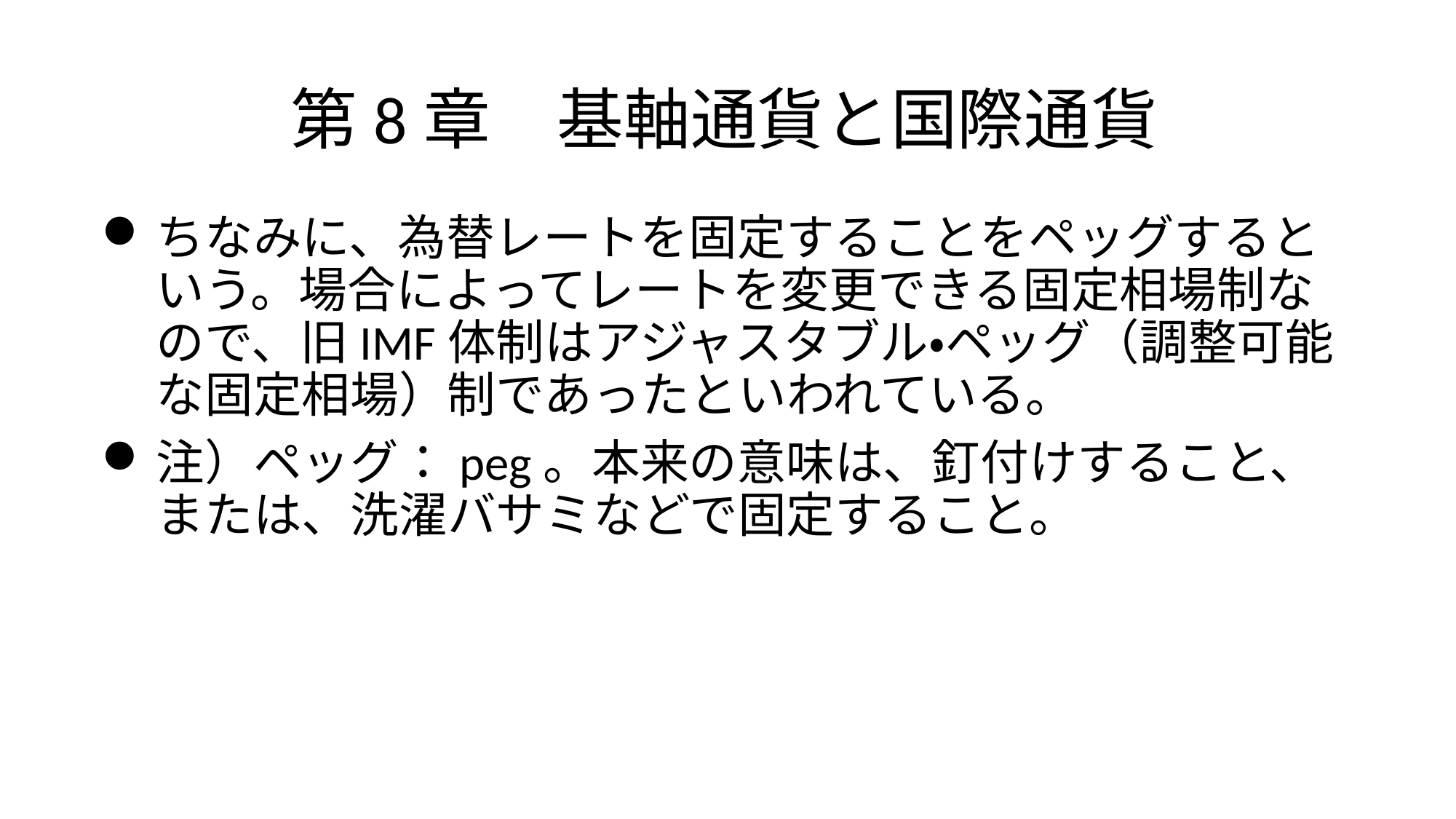

# 第8章　基軸通貨と国際通貨
ちなみに、為替レートを固定することをペッグするという。場合によってレートを変更できる固定相場制なので、旧IMF体制はアジャスタブル・ペッグ（調整可能な固定相場）制であったといわれている。
注）ペッグ：peg。本来の意味は、釘付けすること、または、洗濯バサミなどで固定すること。